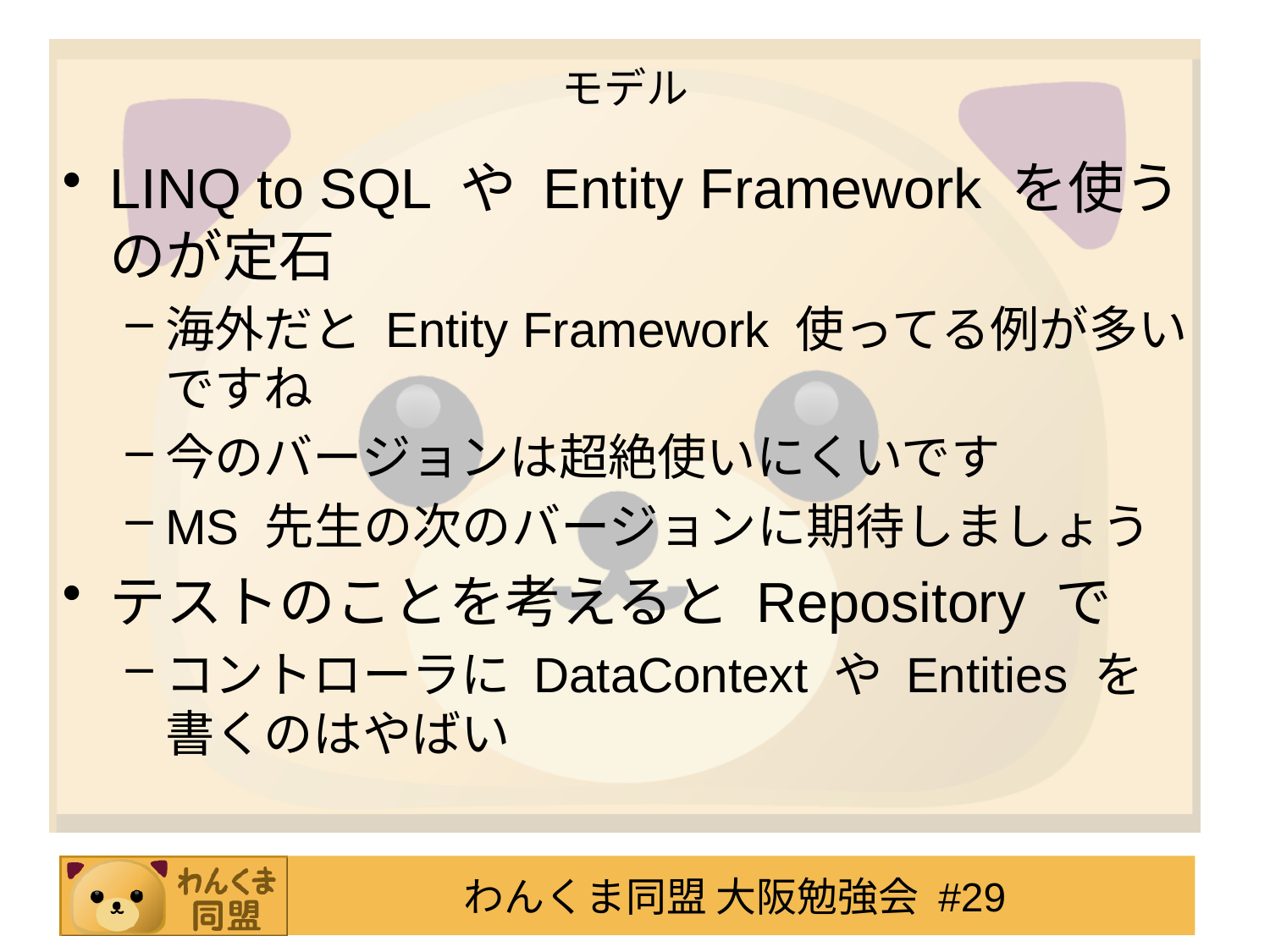

# モデル
LINQ to SQL や Entity Framework を使うのが定石
海外だと Entity Framework 使ってる例が多いですね
今のバージョンは超絶使いにくいです
MS 先生の次のバージョンに期待しましょう
テストのことを考えると Repository で
コントローラに DataContext や Entities を書くのはやばい